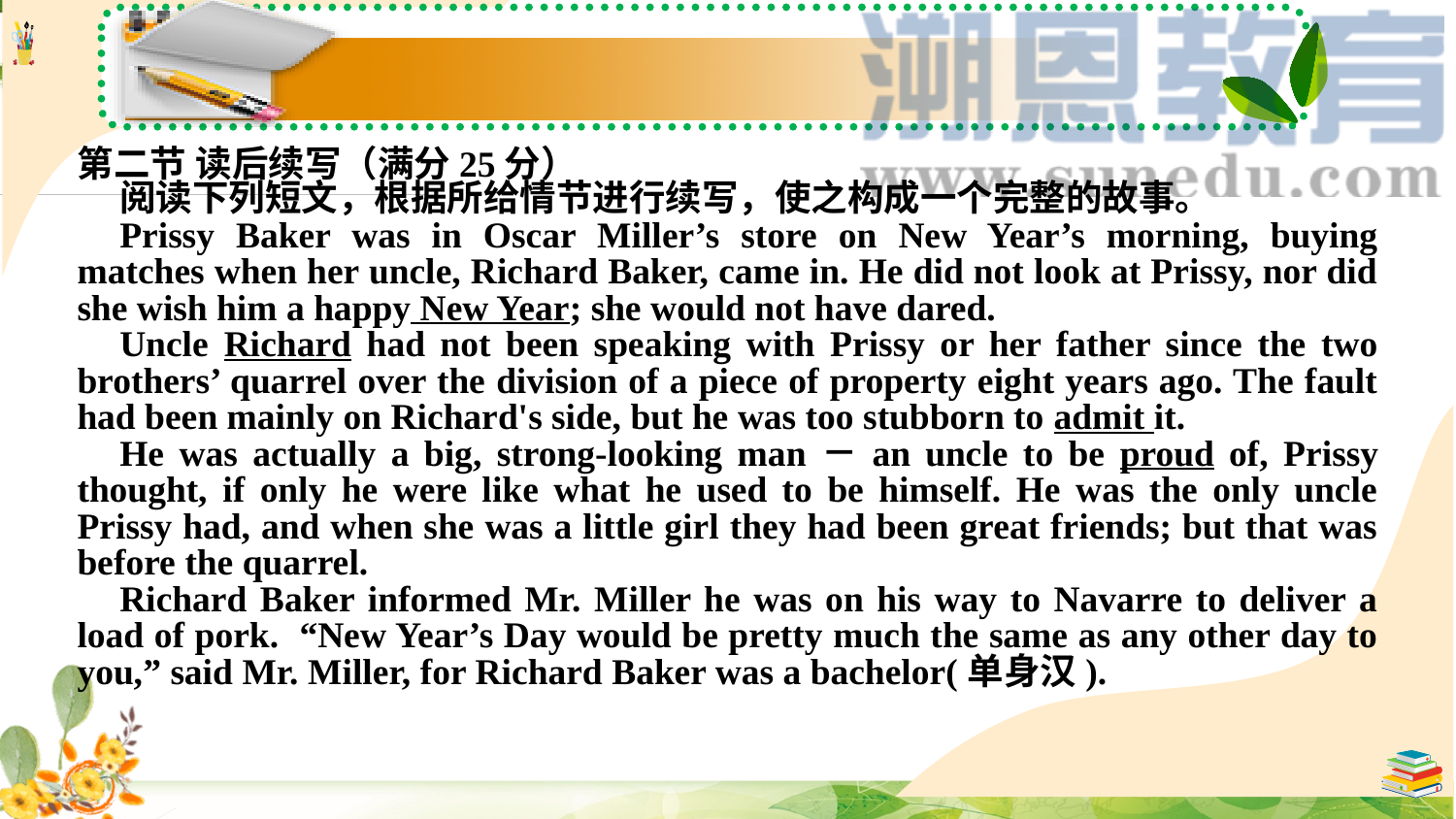

第二节 读后续写（满分25分）
阅读下列短文，根据所给情节进行续写，使之构成一个完整的故事。
Prissy Baker was in Oscar Miller’s store on New Year’s morning, buying matches when her uncle, Richard Baker, came in. He did not look at Prissy, nor did she wish him a happy New Year; she would not have dared.
Uncle Richard had not been speaking with Prissy or her father since the two brothers’ quarrel over the division of a piece of property eight years ago. The fault had been mainly on Richard's side, but he was too stubborn to admit it.
He was actually a big, strong-looking man－an uncle to be proud of, Prissy thought, if only he were like what he used to be himself. He was the only uncle Prissy had, and when she was a little girl they had been great friends; but that was before the quarrel.
Richard Baker informed Mr. Miller he was on his way to Navarre to deliver a load of pork.  “New Year’s Day would be pretty much the same as any other day to you,” said Mr. Miller, for Richard Baker was a bachelor(单身汉).